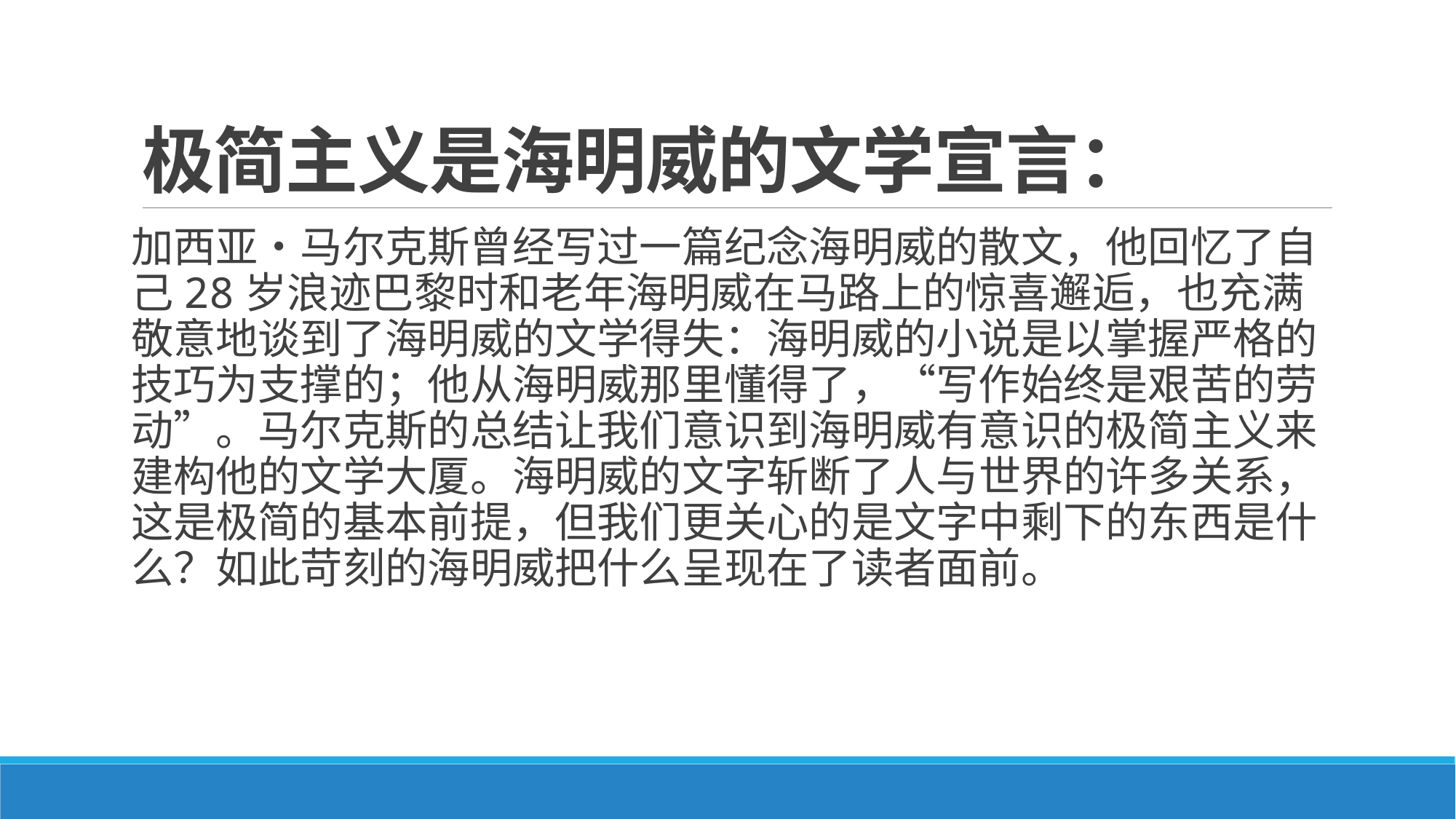

# 极简主义是海明威的文学宣言：
加西亚•马尔克斯曾经写过一篇纪念海明威的散文，他回忆了自己28岁浪迹巴黎时和老年海明威在马路上的惊喜邂逅，也充满敬意地谈到了海明威的文学得失：海明威的小说是以掌握严格的技巧为支撑的；他从海明威那里懂得了，“写作始终是艰苦的劳动”。马尔克斯的总结让我们意识到海明威有意识的极简主义来建构他的文学大厦。海明威的文字斩断了人与世界的许多关系，这是极简的基本前提，但我们更关心的是文字中剩下的东西是什么？如此苛刻的海明威把什么呈现在了读者面前。